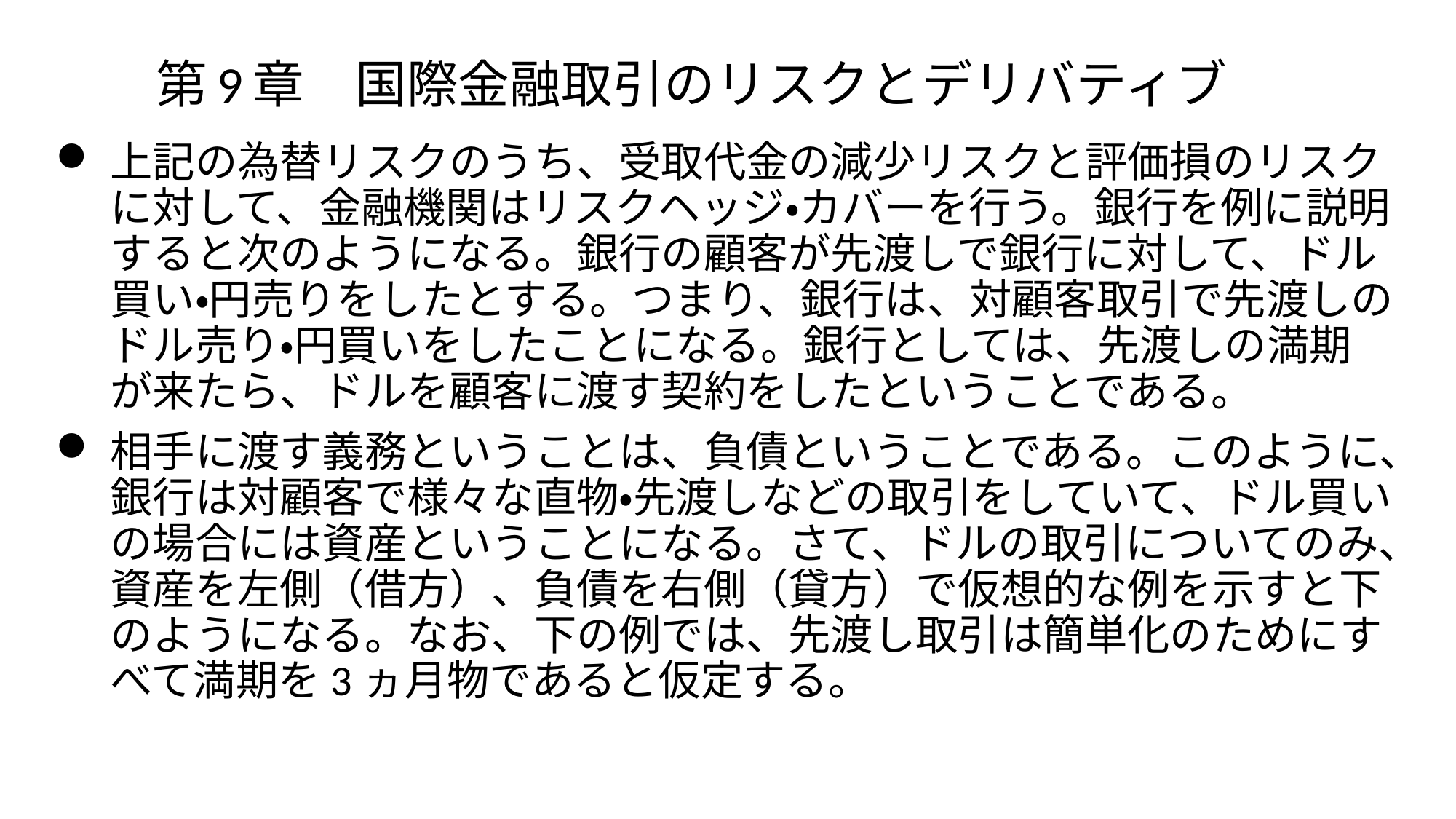

# 第9章　国際金融取引のリスクとデリバティブ
上記の為替リスクのうち、受取代金の減少リスクと評価損のリスクに対して、金融機関はリスクヘッジ・カバーを行う。銀行を例に説明すると次のようになる。銀行の顧客が先渡しで銀行に対して、ドル買い・円売りをしたとする。つまり、銀行は、対顧客取引で先渡しのドル売り・円買いをしたことになる。銀行としては、先渡しの満期が来たら、ドルを顧客に渡す契約をしたということである。
相手に渡す義務ということは、負債ということである。このように、銀行は対顧客で様々な直物・先渡しなどの取引をしていて、ドル買いの場合には資産ということになる。さて、ドルの取引についてのみ、資産を左側（借方）、負債を右側（貸方）で仮想的な例を示すと下のようになる。なお、下の例では、先渡し取引は簡単化のためにすべて満期を3ヵ月物であると仮定する。